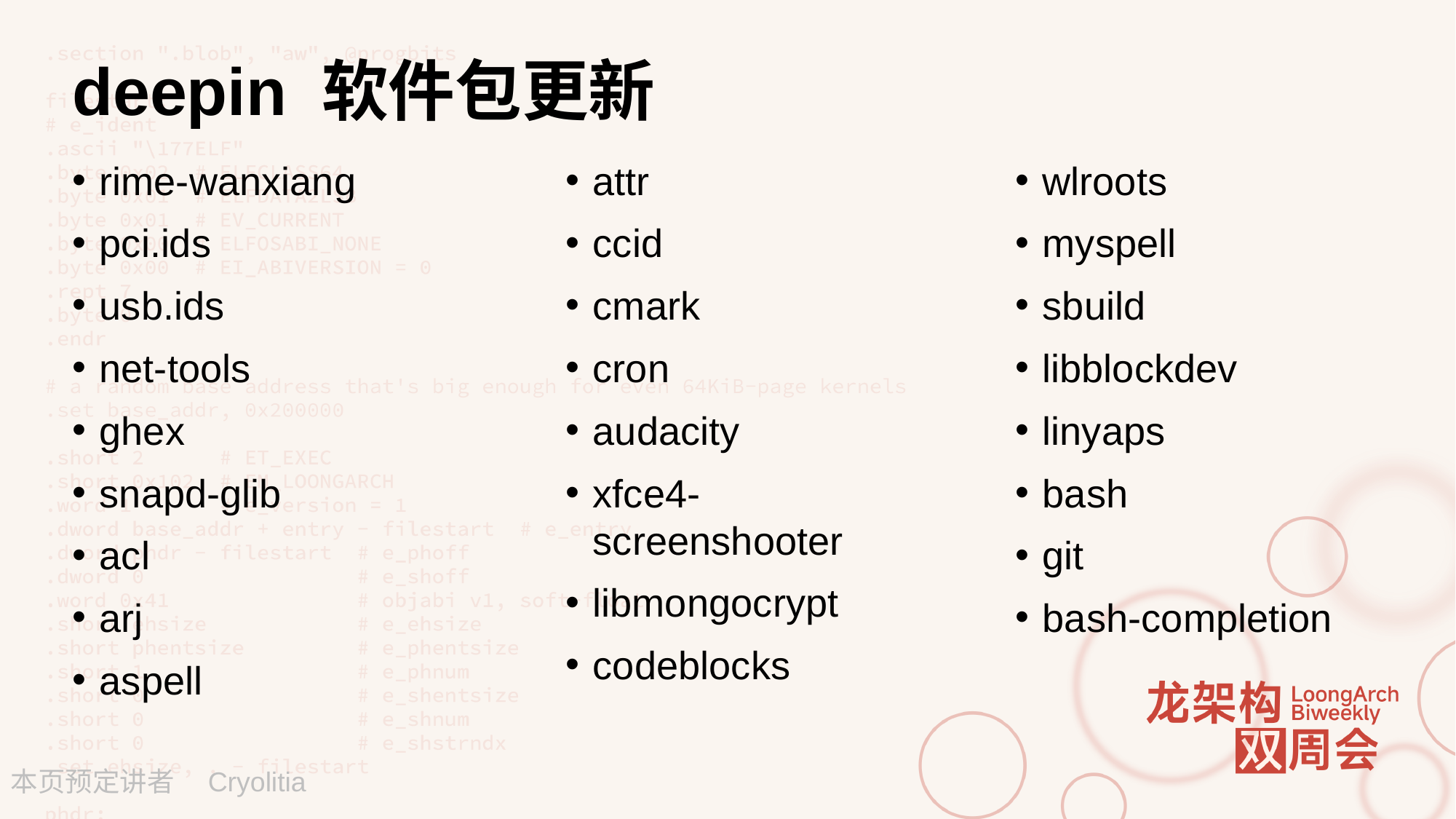

# deepin 软件包更新
rime-wanxiang
pci.ids
usb.ids
net-tools
ghex
snapd-glib
acl
arj
aspell
attr
ccid
cmark
cron
audacity
xfce4-screenshooter
libmongocrypt
codeblocks
wlroots
myspell
sbuild
libblockdev
linyaps
bash
git
bash-completion
Cryolitia